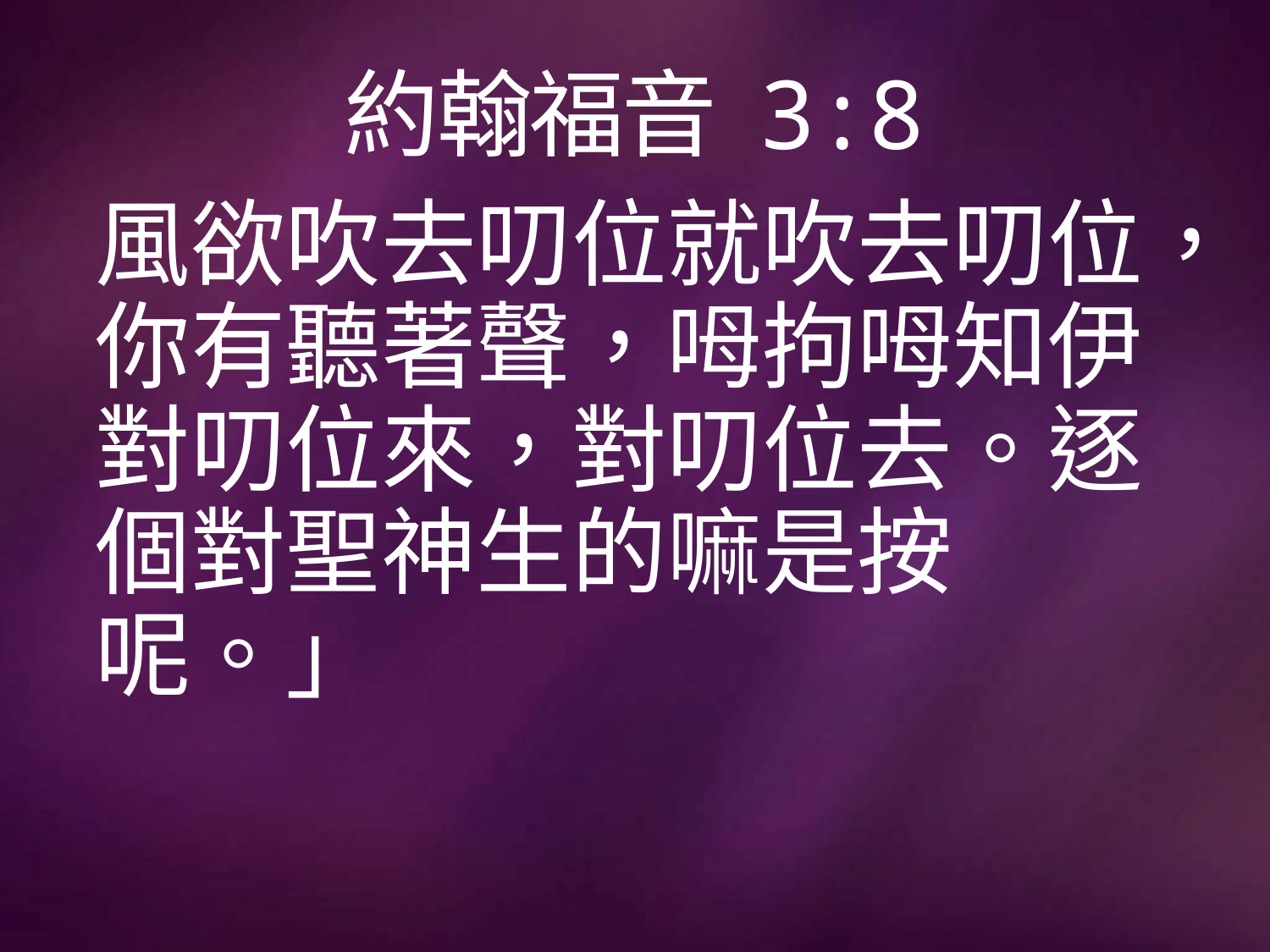

# 約翰福音 3:8
風欲吹去叨位就吹去叨位，你有聽著聲，呣拘呣知伊對叨位來，對叨位去。逐個對聖神生的嘛是按呢。」